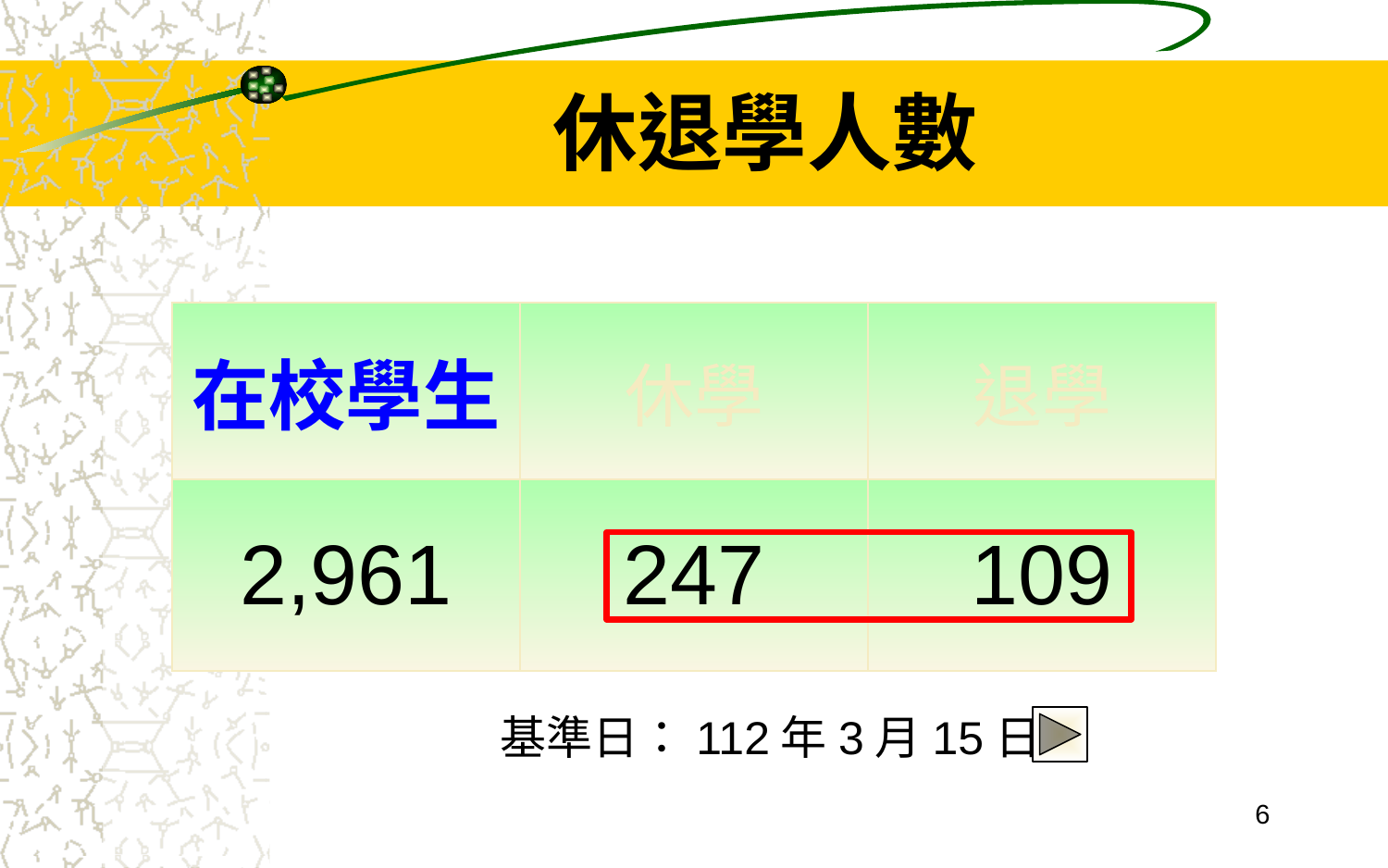

# 休退學人數
| 在校學生 | 休學 | 退學 |
| --- | --- | --- |
| 2,961 | 247 | 109 |

基準日：112年3月15日

6